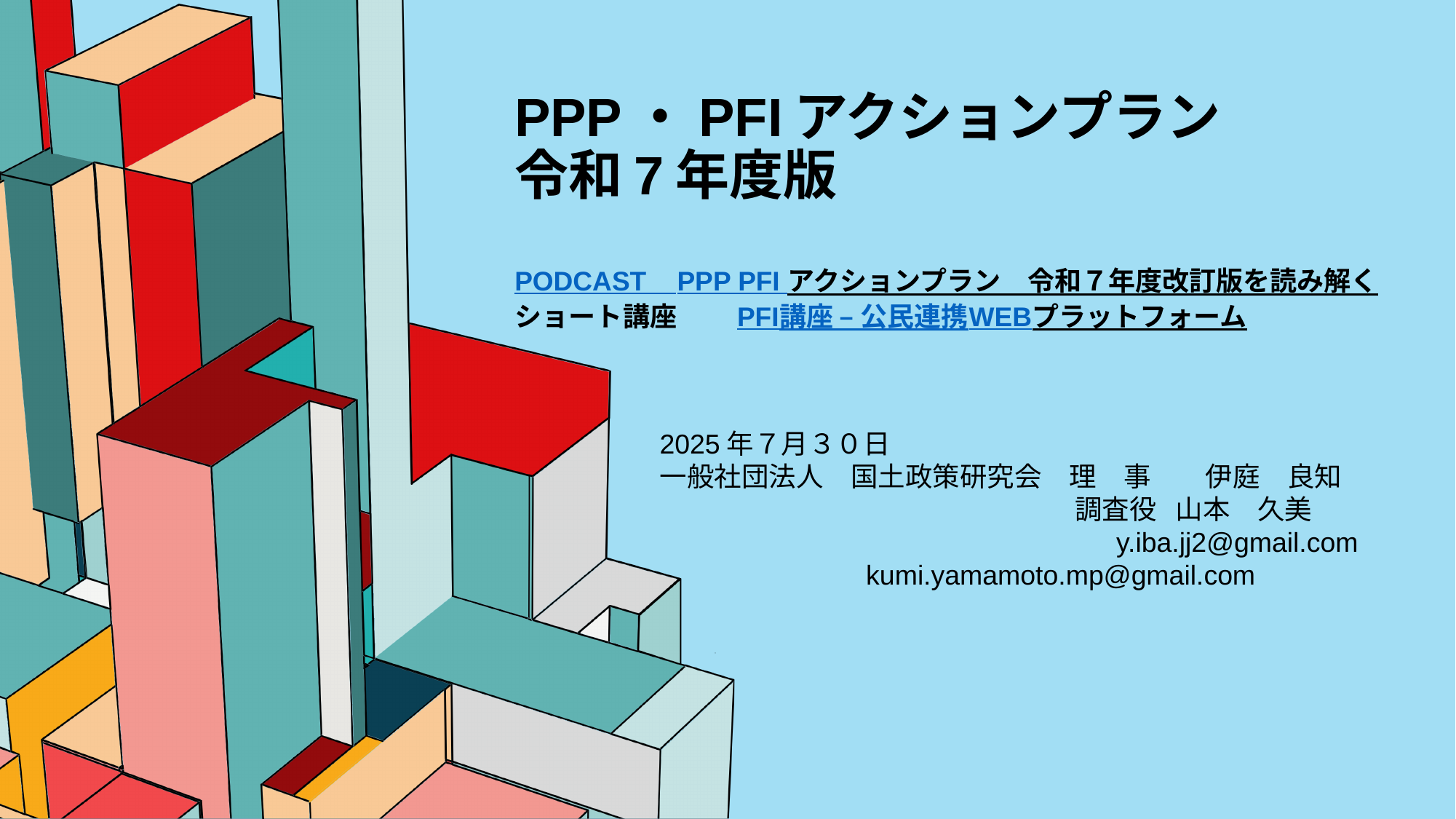

# PPP・PFIアクションプラン 令和7年度版 Podcast    PPP PFI アクションプラン　令和７年度改訂版を読み解く ショート講座　　PFI講座 – 公民連携webプラットフォーム
2025年７月３０日
一般社団法人　国土政策研究会　理　事　　伊庭　良知
			　　　 調査役   山本　久美
　　　　　　　　　　　           　　　y.iba.jj2@gmail.com
                           kumi.yamamoto.mp@gmail.com